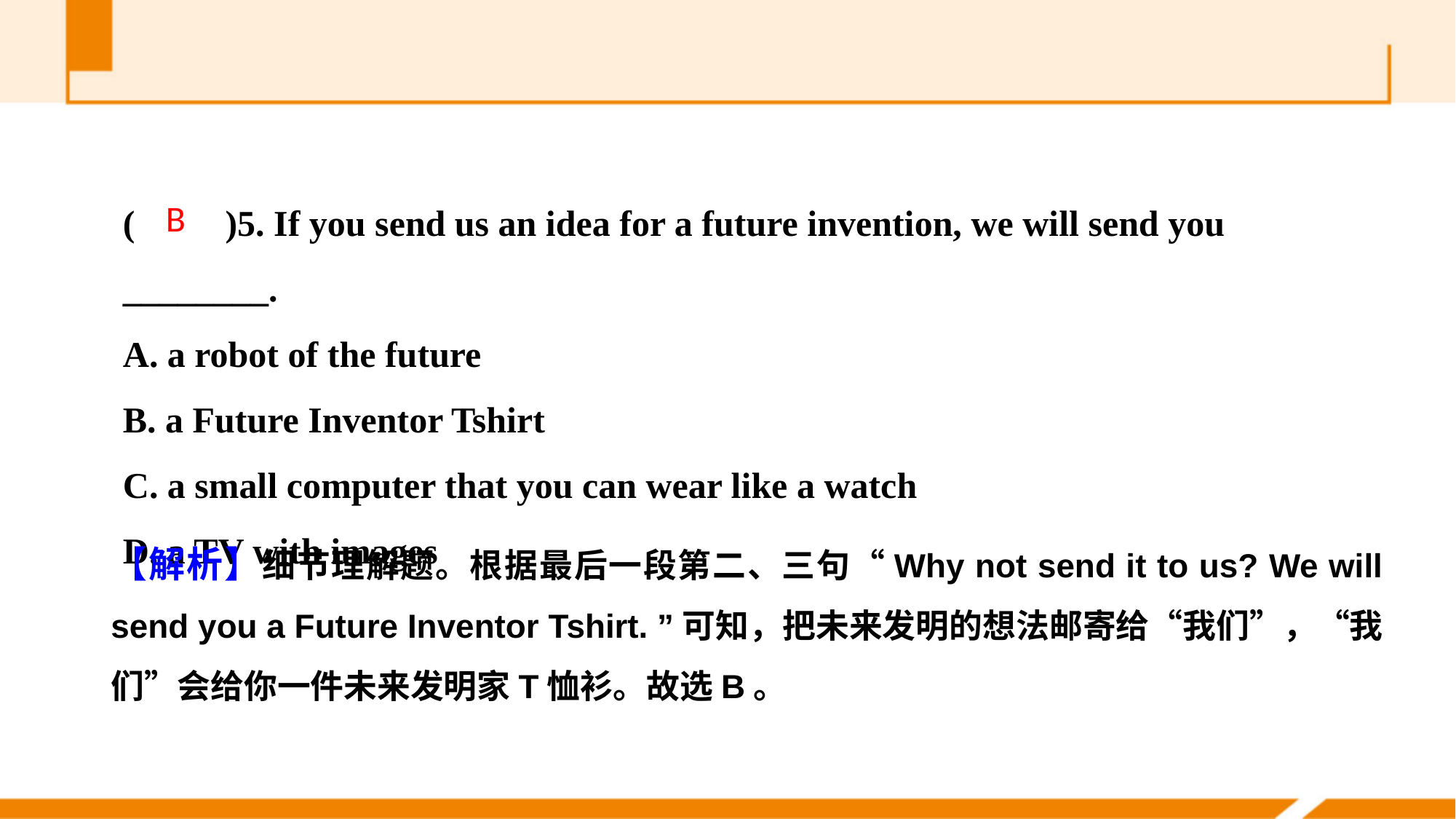

(　　)5. If you send us an idea for a future invention, we will send you ________.
A. a robot of the future
B. a Future Inventor T­shirt
C. a small computer that you can wear like a watch
D. a TV with images
B
【解析】细节理解题。根据最后一段第二、三句“Why not send it to us? We will send you a Future Inventor T­shirt. ”可知，把未来发明的想法邮寄给“我们”，“我们”会给你一件未来发明家T恤衫。故选B。